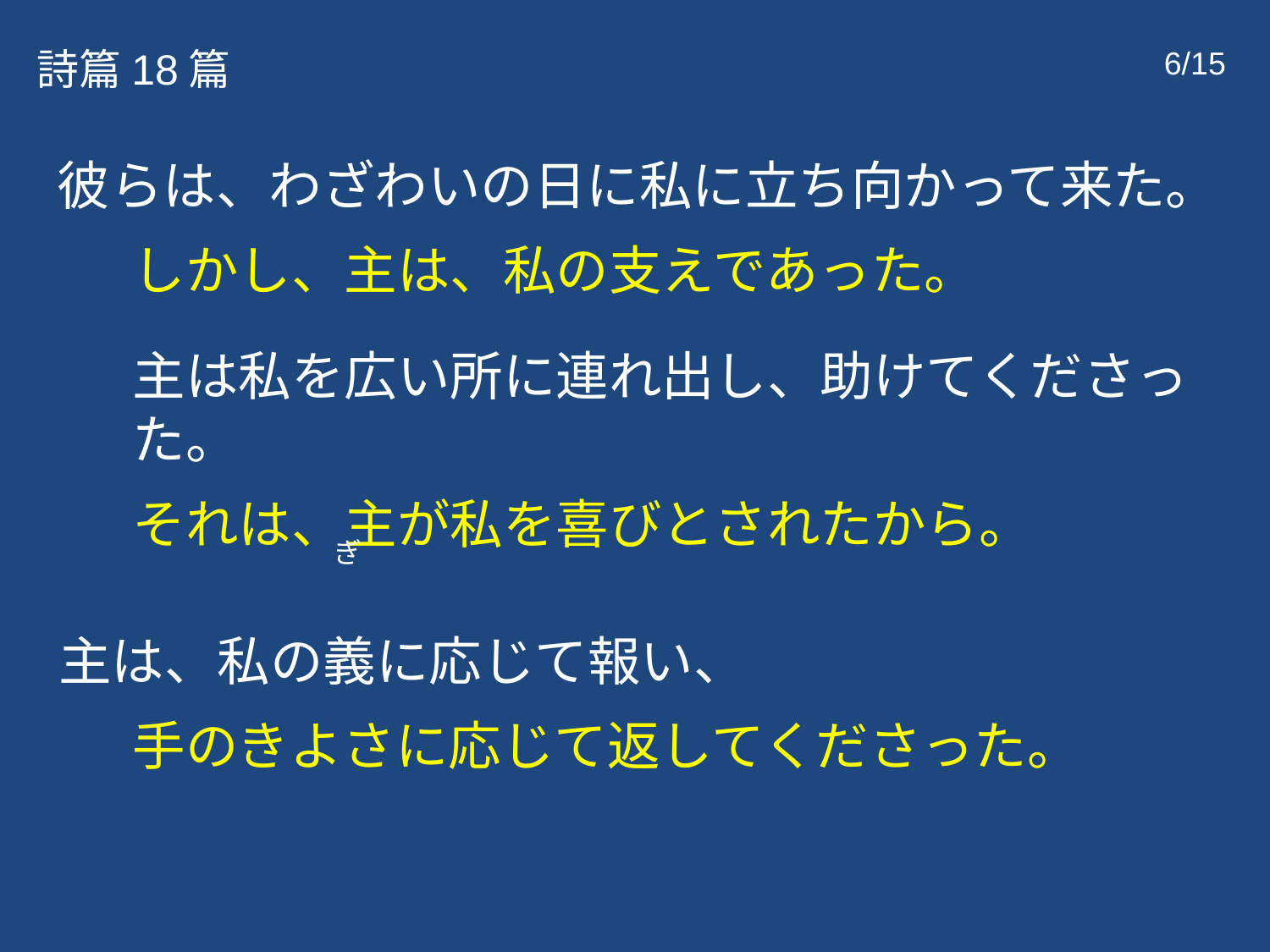

詩篇18篇
6/15
彼らは、わざわいの日に私に立ち向かって来た。
しかし、主は、私の支えであった。
主は私を広い所に連れ出し、助けてくださった。
それは、主が私を喜びとされたから。
主は、私の義に応じて報い、
手のきよさに応じて返してくださった。
ぎ